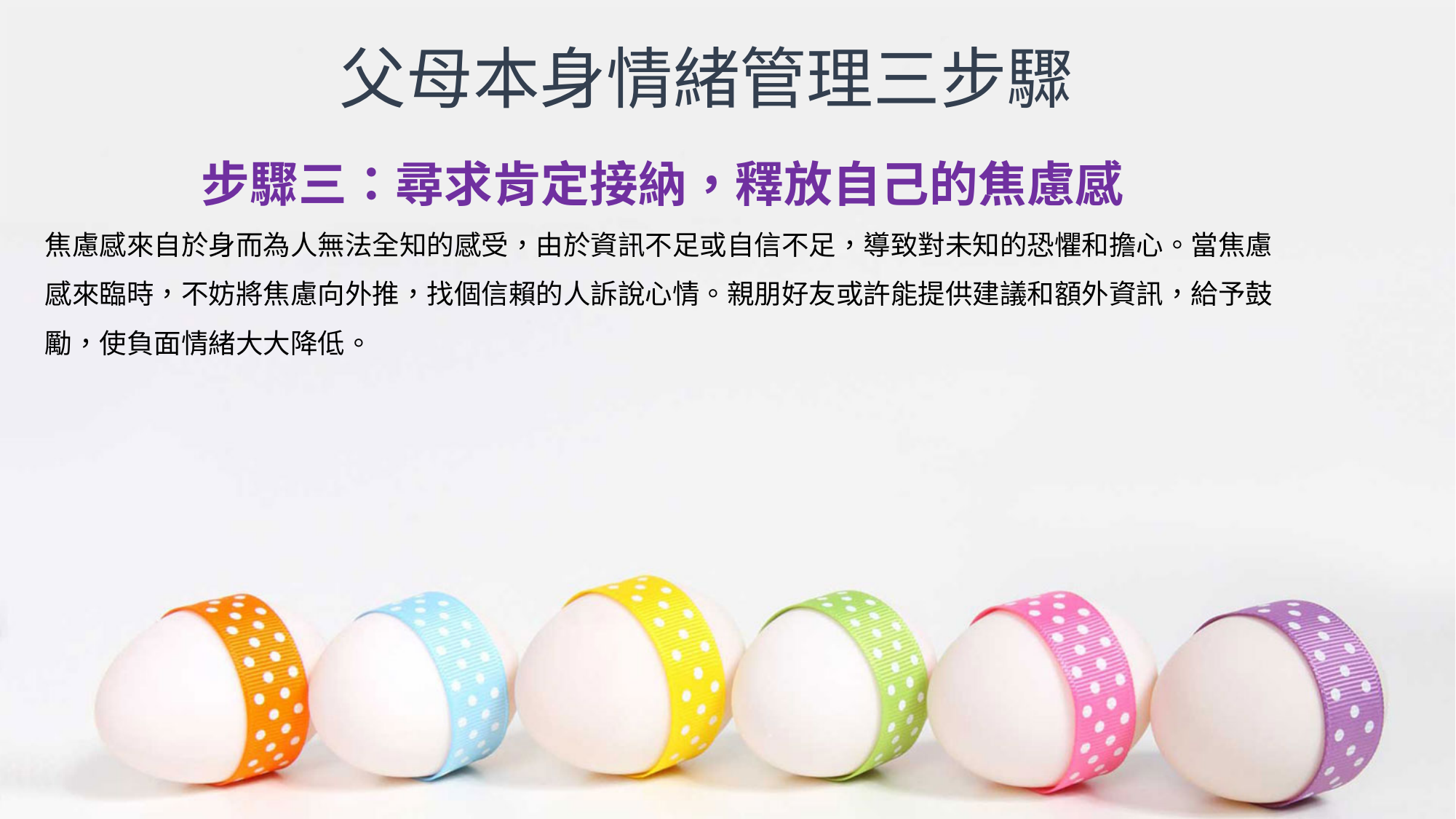

父母本身情緒管理三步驟
步驟三：尋求肯定接納，釋放自己的焦慮感
焦慮感來自於身而為人無法全知的感受，由於資訊不足或自信不足，導致對未知的恐懼和擔心。當焦慮感來臨時，不妨將焦慮向外推，找個信賴的人訴說心情。親朋好友或許能提供建議和額外資訊，給予鼓勵，使負面情緒大大降低。